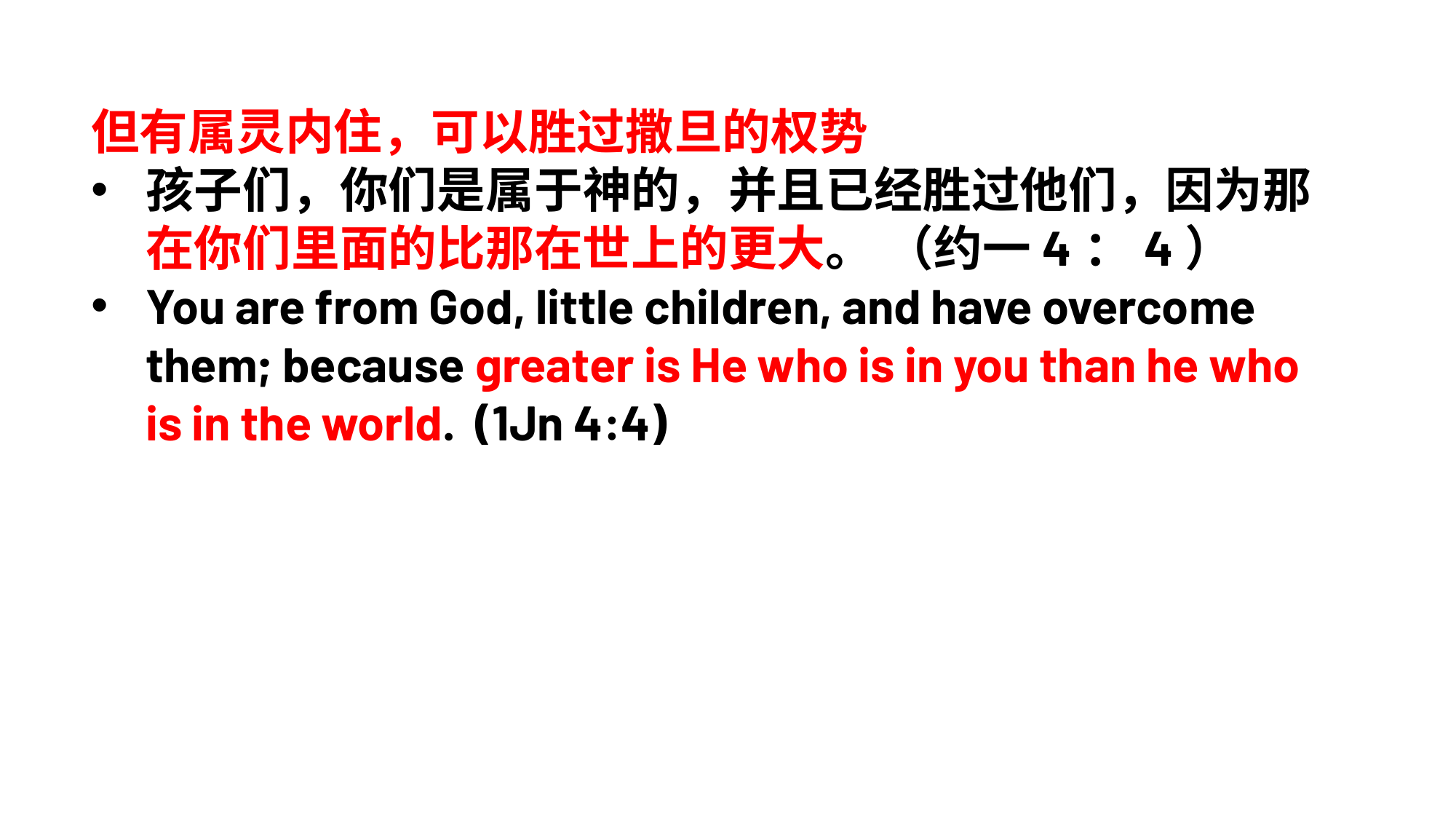

但有属灵内住，可以胜过撒旦的权势
孩子们，你们是属于神的，并且已经胜过他们，因为那在你们里面的比那在世上的更大。 （约一4：4）
You are from God, little children, and have overcome them; because greater is He who is in you than he who is in the world.  (1Jn 4:4)